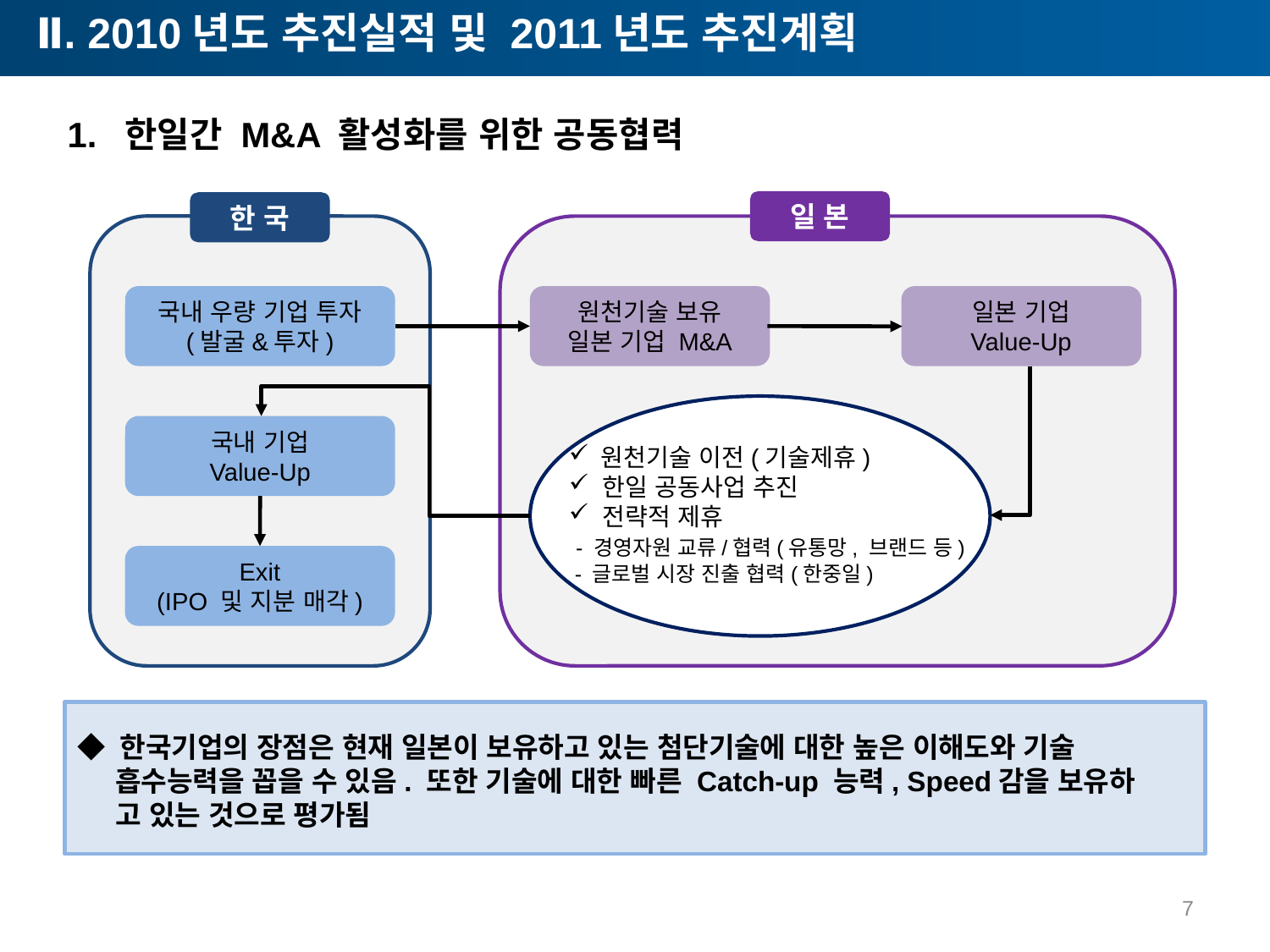

Ⅱ. 2010년도 추진실적 및 2011년도 추진계획
1.  한일간 M&A 활성화를 위한 공동협력
일 본
한 국

국내 우량 기업 투자
(발굴&투자)
원천기술 보유
일본 기업 M&A
일본 기업
Value-Up

국내 기업
Value-Up
 원천기술 이전(기술제휴)
 한일 공동사업 추진
 전략적 제휴
 - 경영자원 교류/협력(유통망, 브랜드 등)
 - 글로벌 시장 진출 협력(한중일)
Exit
(IPO 및 지분 매각)

◆ 한국기업의 장점은 현재 일본이 보유하고 있는 첨단기술에 대한 높은 이해도와 기술
    흡수능력을 꼽을 수 있음. 또한 기술에 대한 빠른 Catch-up 능력, Speed감을 보유하
    고 있는 것으로 평가됨

7